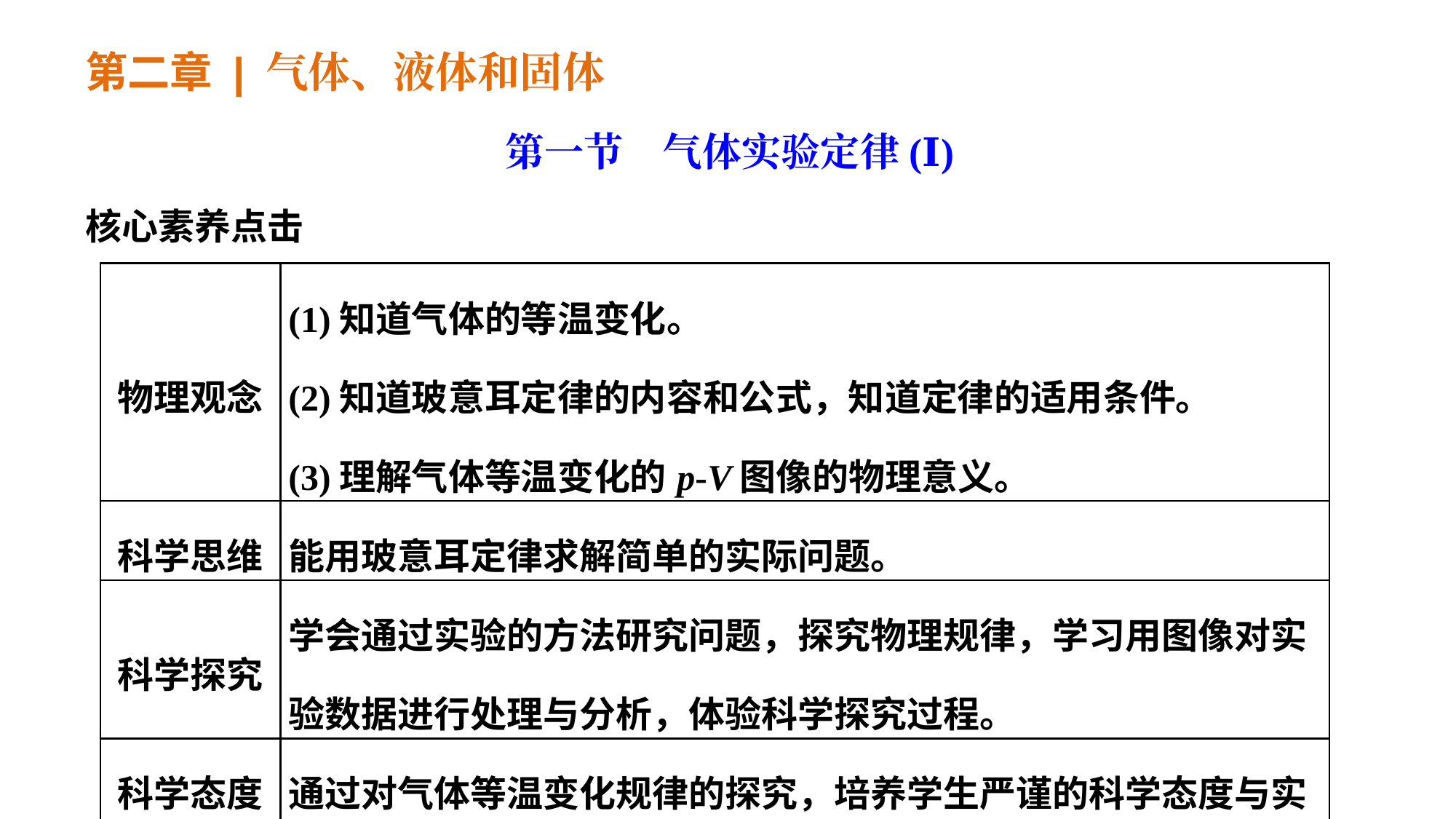

第二章 | 气体、液体和固体
第一节　气体实验定律(Ⅰ)
核心素养点击

| 物理观念 | (1)知道气体的等温变化。 (2)知道玻意耳定律的内容和公式，知道定律的适用条件。 (3)理解气体等温变化的p-V图像的物理意义。 |
| --- | --- |
| 科学思维 | 能用玻意耳定律求解简单的实际问题。 |
| 科学探究 | 学会通过实验的方法研究问题，探究物理规律，学习用图像对实验数据进行处理与分析，体验科学探究过程。 |
| 科学态度与责任 | 通过对气体等温变化规律的探究，培养学生严谨的科学态度与实事求是的科学精神。 |